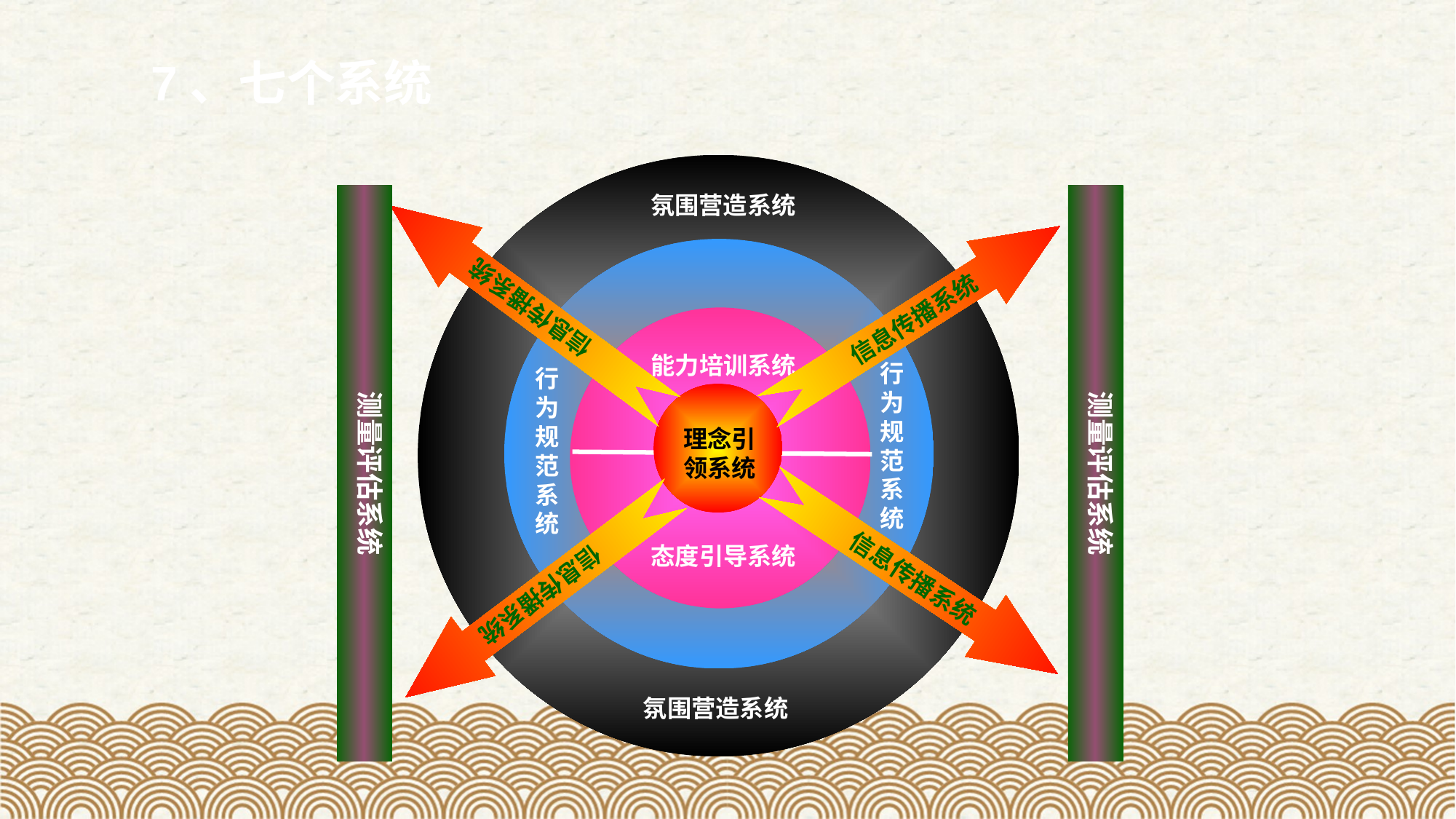

7、七个系统

测量评估系统
氛围营造系统
测量评估系统

信息传播系统
信息传播系统

能力培训系统
行为规范系统
行为规范系统

理念引领系统
理念引领系统

态度引导系统
信息传播系统
信息传播系统
氛围营造系统